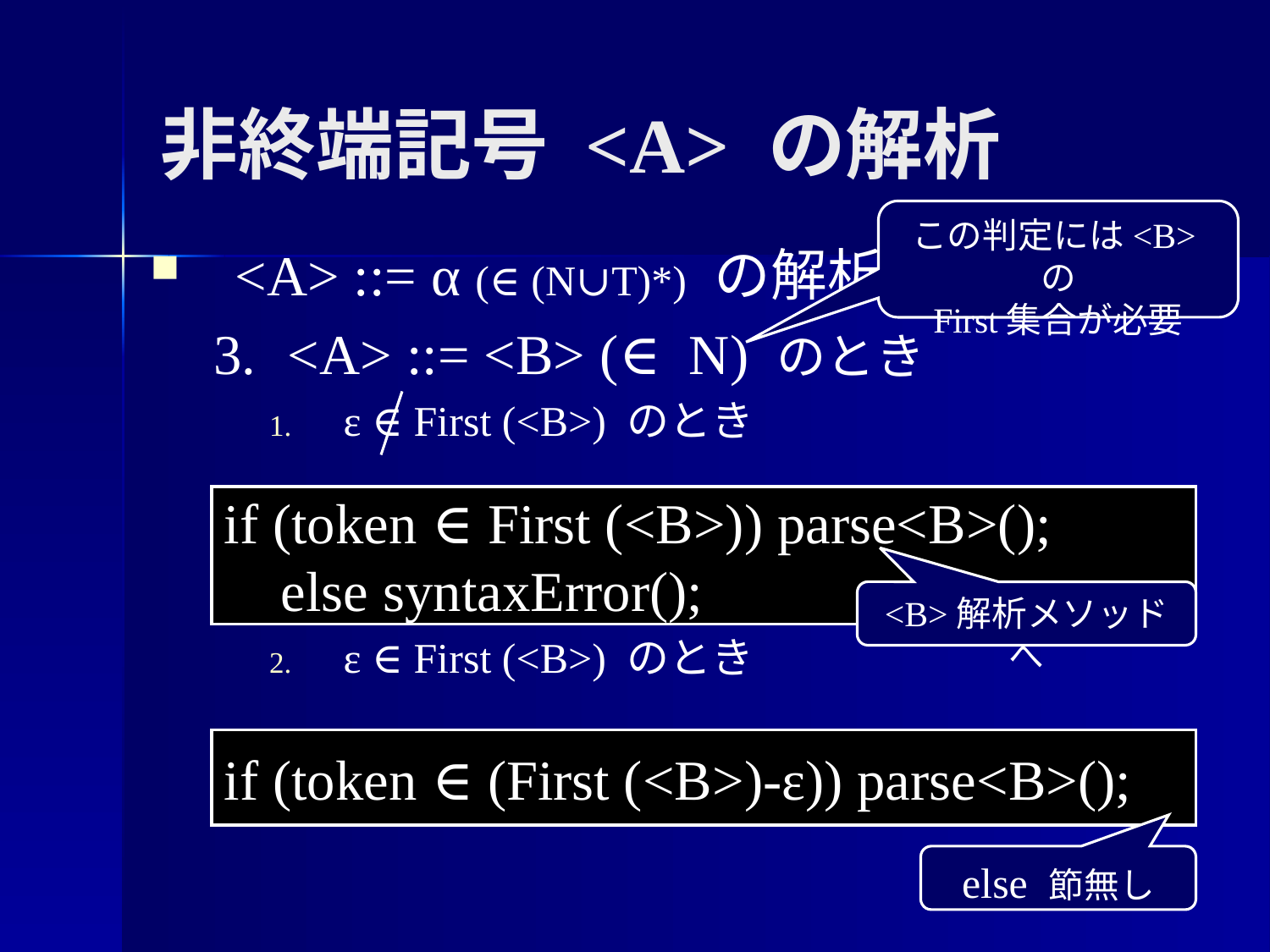

非終端記号 <A> の解析
この判定には<B>の
First集合が必要
<A> ::= α (∈ (N∪T)*) の解析
<A> ::= <B> (∈ N) のとき
ε ∈ First (<B>) のとき

ε ∈ First (<B>) のとき

if (token ∈ First (<B>)) parse<B>();
    else syntaxError();
<B>解析メソッドへ
if (token ∈ (First (<B>)-ε)) parse<B>();
else 節無し